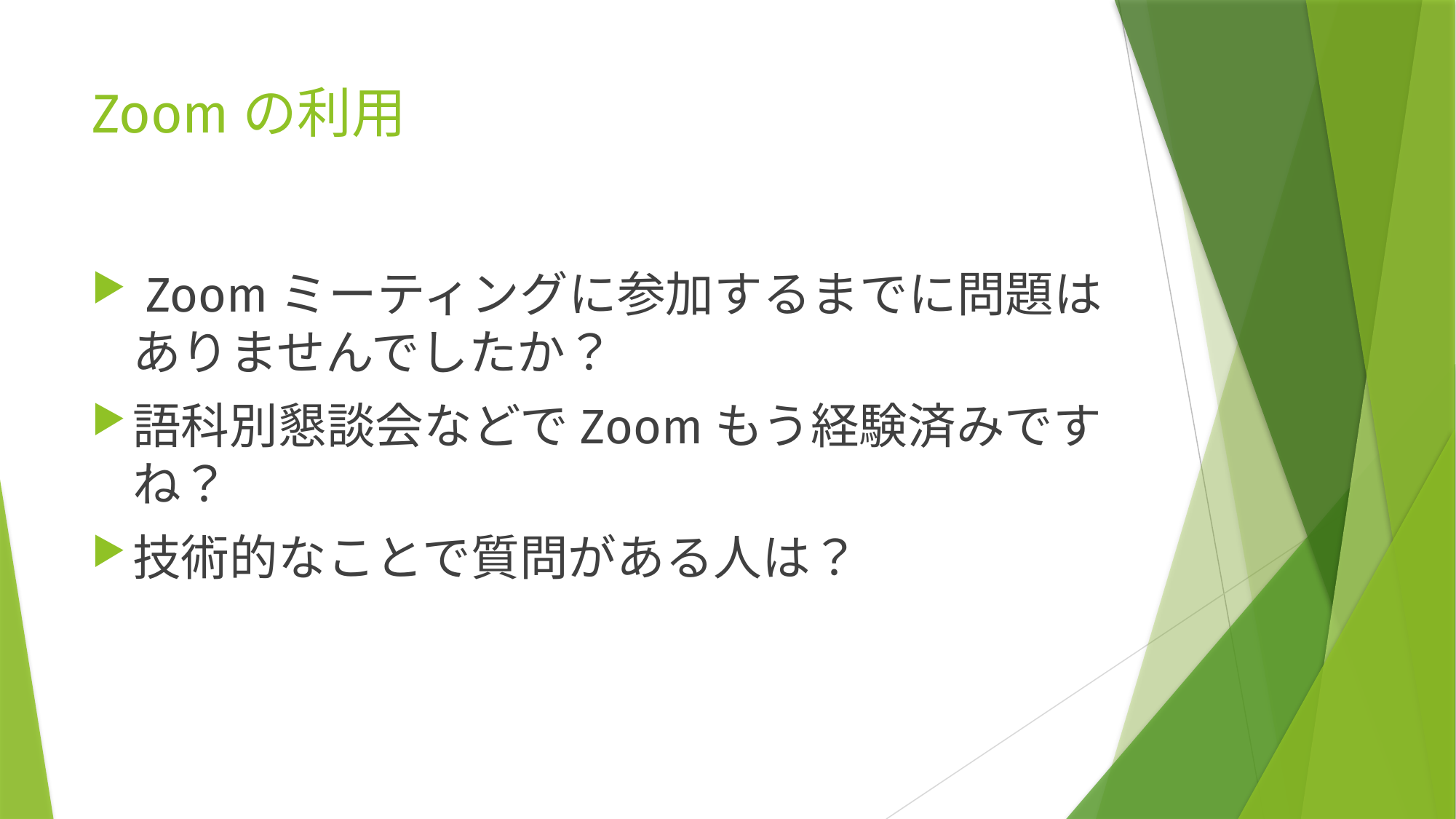

# Zoomの利用
 Zoomミーティングに参加するまでに問題はありませんでしたか？
語科別懇談会などでZoomもう経験済みですね？
技術的なことで質問がある人は？